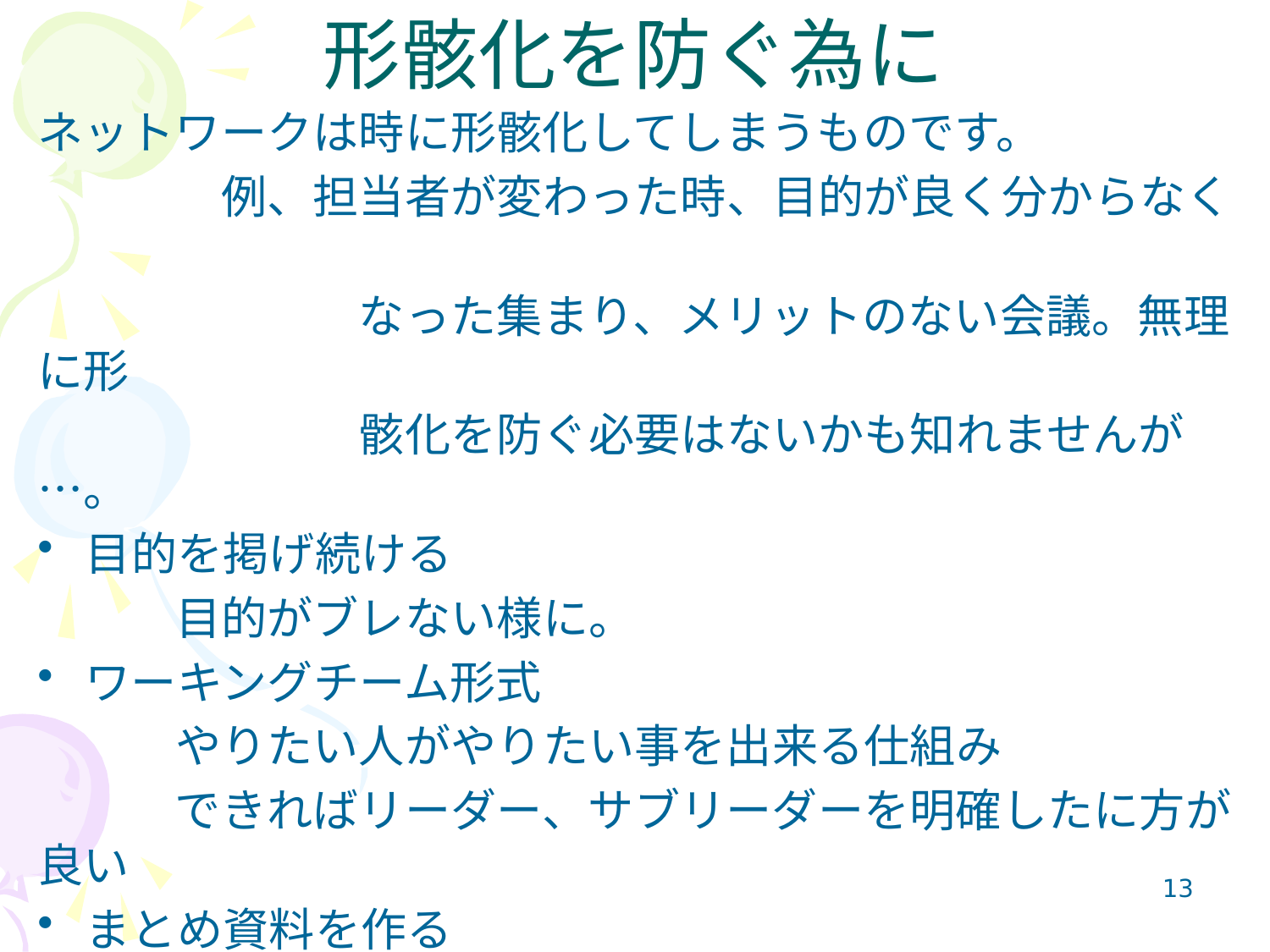

# 形骸化を防ぐ為に
ネットワークは時に形骸化してしまうものです。
　　　　例、担当者が変わった時、目的が良く分からなく
　　　　　　　なった集まり、メリットのない会議。無理に形
　　　　　　　骸化を防ぐ必要はないかも知れませんが…。
目的を掲げ続ける
　　　目的がブレない様に。
ワーキングチーム形式
　　　やりたい人がやりたい事を出来る仕組み
　　　できればリーダー、サブリーダーを明確したに方が良い
まとめ資料を作る
　　　　方向性がブレない様に、積み上げの見える化
は、有効ではないかと感じています
13